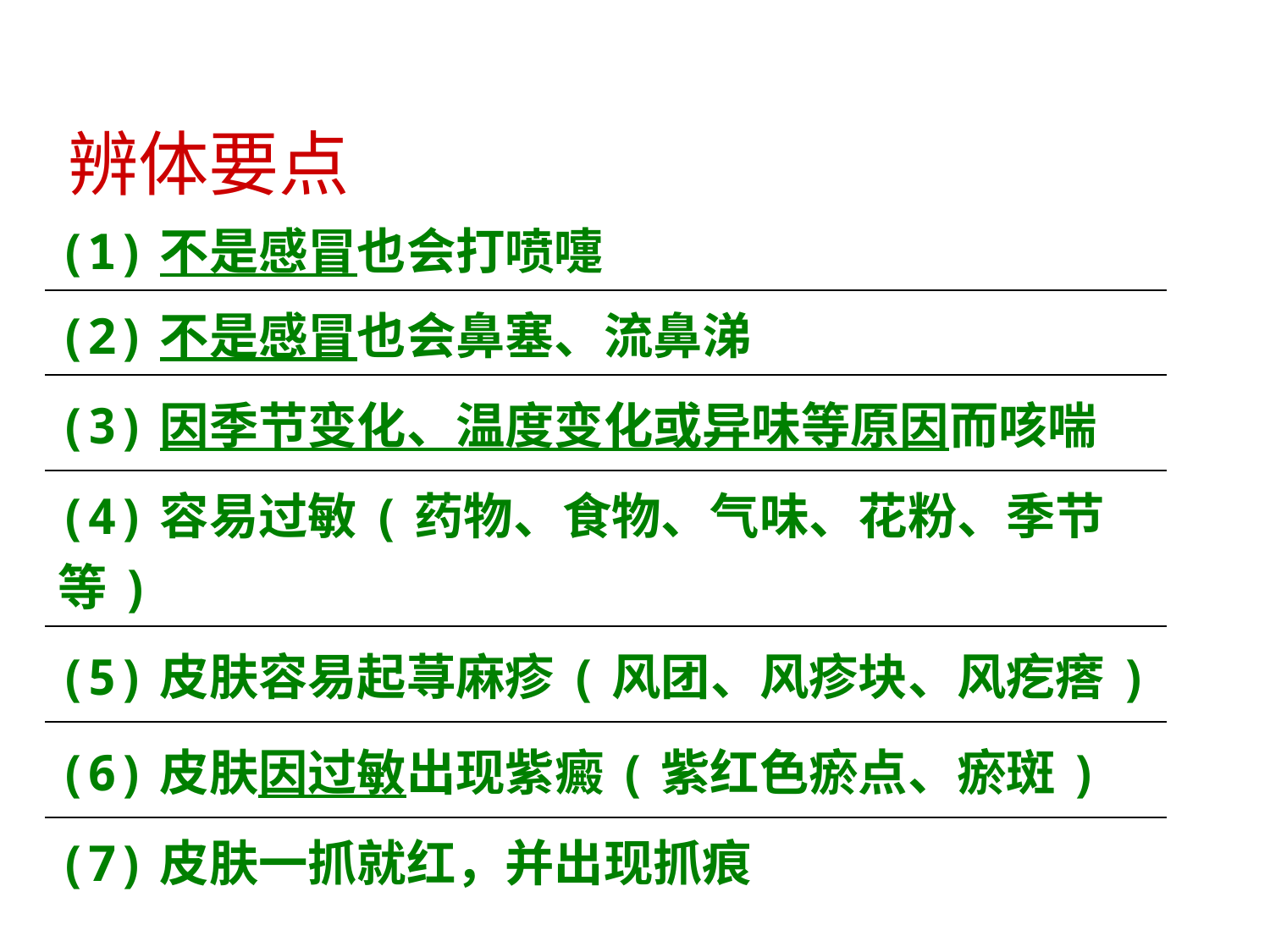

辨体要点
| (1)不是感冒也会打喷嚏 |
| --- |
| (2)不是感冒也会鼻塞、流鼻涕 |
| (3)因季节变化、温度变化或异味等原因而咳喘 |
| (4)容易过敏(药物、食物、气味、花粉、季节等) |
| (5)皮肤容易起荨麻疹(风团、风疹块、风疙瘩) |
| (6)皮肤因过敏出现紫癜(紫红色瘀点、瘀斑) |
| (7)皮肤一抓就红，并出现抓痕 |